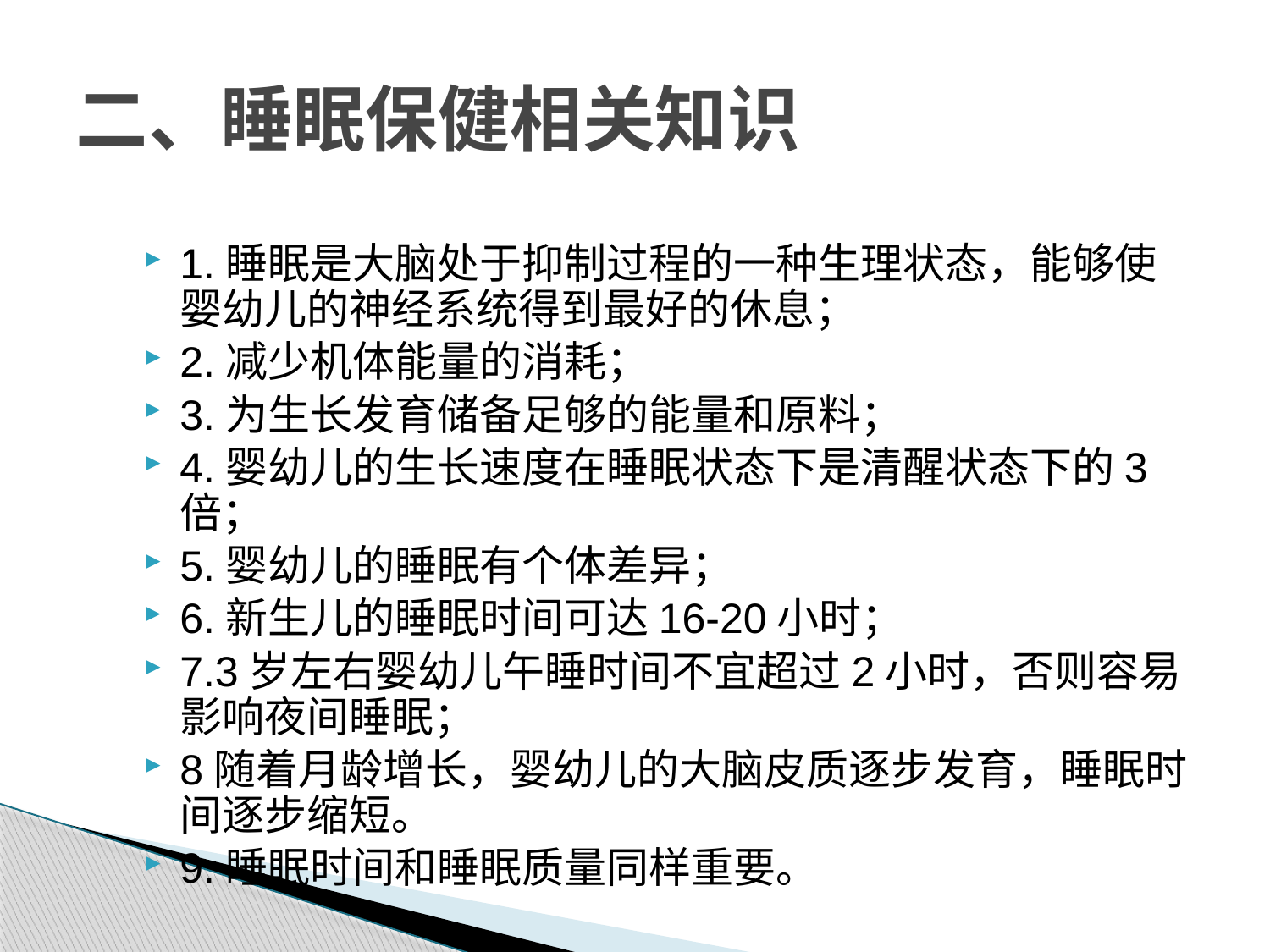

# 二、睡眠保健相关知识
1.睡眠是大脑处于抑制过程的一种生理状态，能够使婴幼儿的神经系统得到最好的休息；
2.减少机体能量的消耗；
3.为生长发育储备足够的能量和原料；
4.婴幼儿的生长速度在睡眠状态下是清醒状态下的3倍；
5.婴幼儿的睡眠有个体差异；
6.新生儿的睡眠时间可达16-20小时；
7.3岁左右婴幼儿午睡时间不宜超过2小时，否则容易影响夜间睡眠；
8随着月龄增长，婴幼儿的大脑皮质逐步发育，睡眠时间逐步缩短。
9.睡眠时间和睡眠质量同样重要。